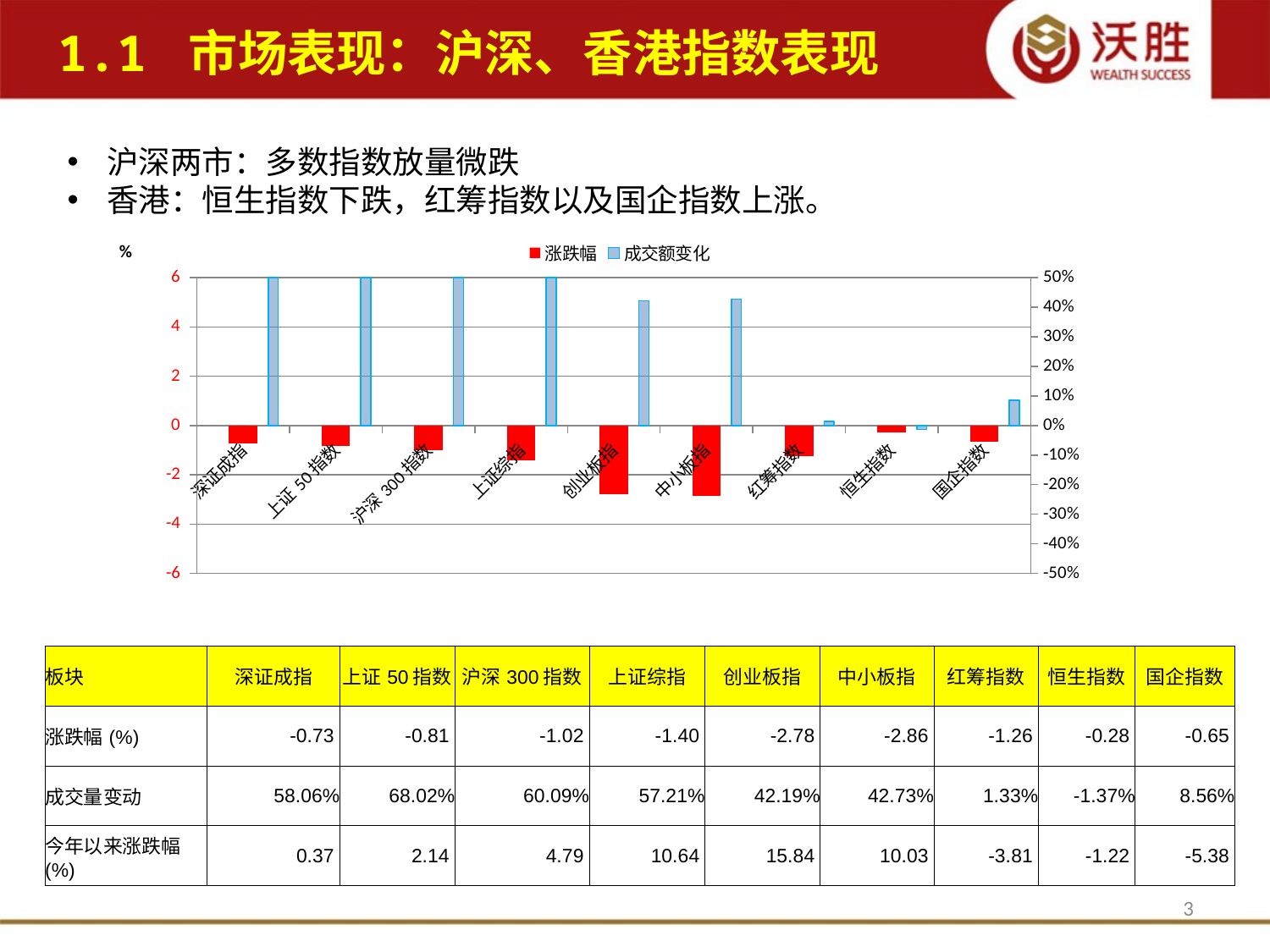

1.1 市场表现：沪深、香港指数表现
沪深两市：多数指数放量微跌
香港：恒生指数下跌，红筹指数以及国企指数上涨。

[unsupported chart]

| 板块 | 深证成指 | 上证50指数 | 沪深300指数 | 上证综指 | 创业板指 | 中小板指 | 红筹指数 | 恒生指数 | 国企指数 |
| --- | --- | --- | --- | --- | --- | --- | --- | --- | --- |
| 涨跌幅(%) | -0.73 | -0.81 | -1.02 | -1.40 | -2.78 | -2.86 | -1.26 | -0.28 | -0.65 |
| 成交量变动 | 58.06% | 68.02% | 60.09% | 57.21% | 42.19% | 42.73% | 1.33% | -1.37% | 8.56% |
| 今年以来涨跌幅(%) | 0.37 | 2.14 | 4.79 | 10.64 | 15.84 | 10.03 | -3.81 | -1.22 | -5.38 |
3